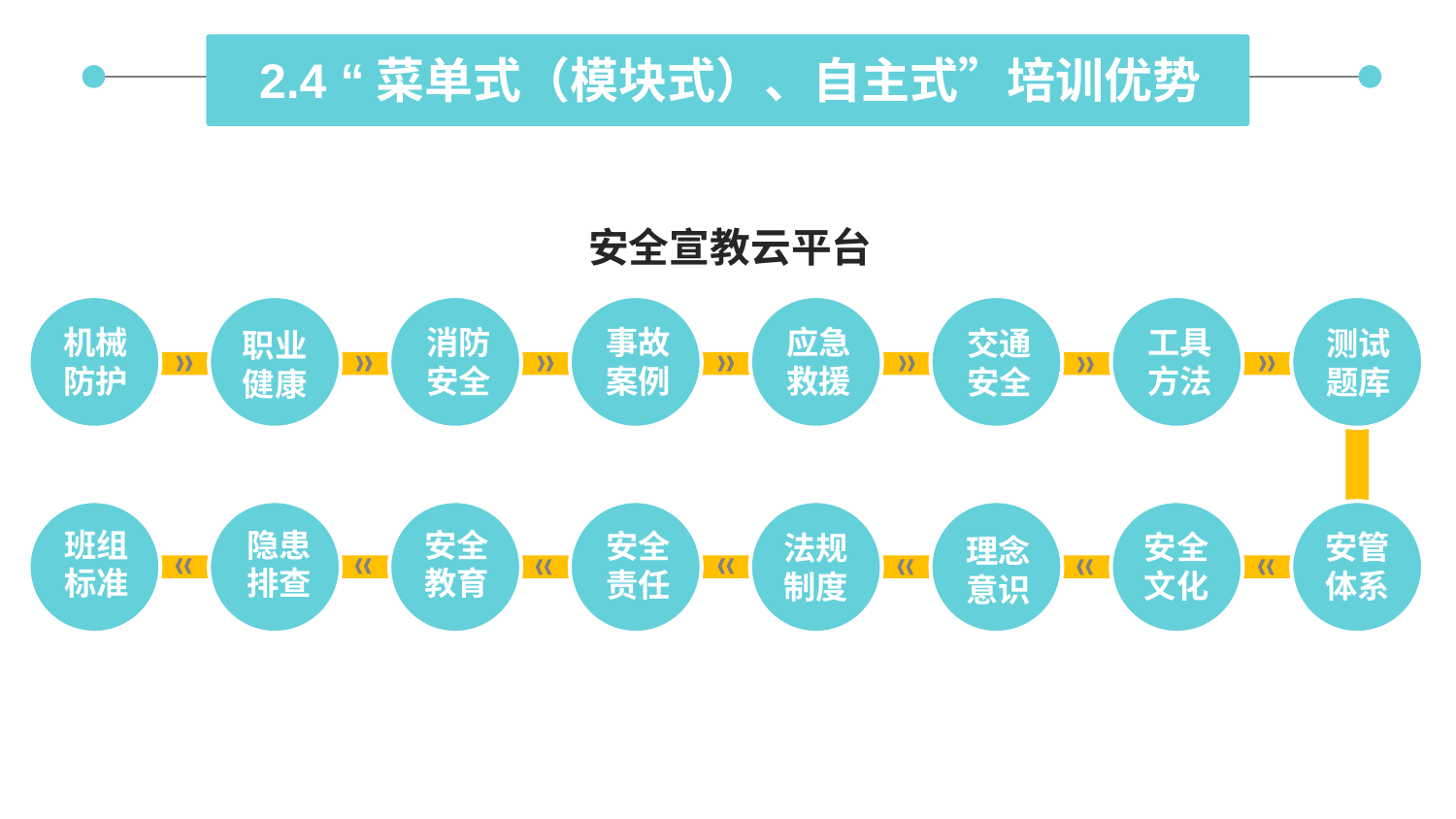

2.4 “菜单式（模块式）、自主式”培训优势

安全宣教云平台

事故案例
应急救援
工具方法
消防安全
机械防护
交通安全
测试题库
职业健康

班组标准
隐患排查
安全教育
安全责任
安管体系
安全文化
法规制度
理念意识